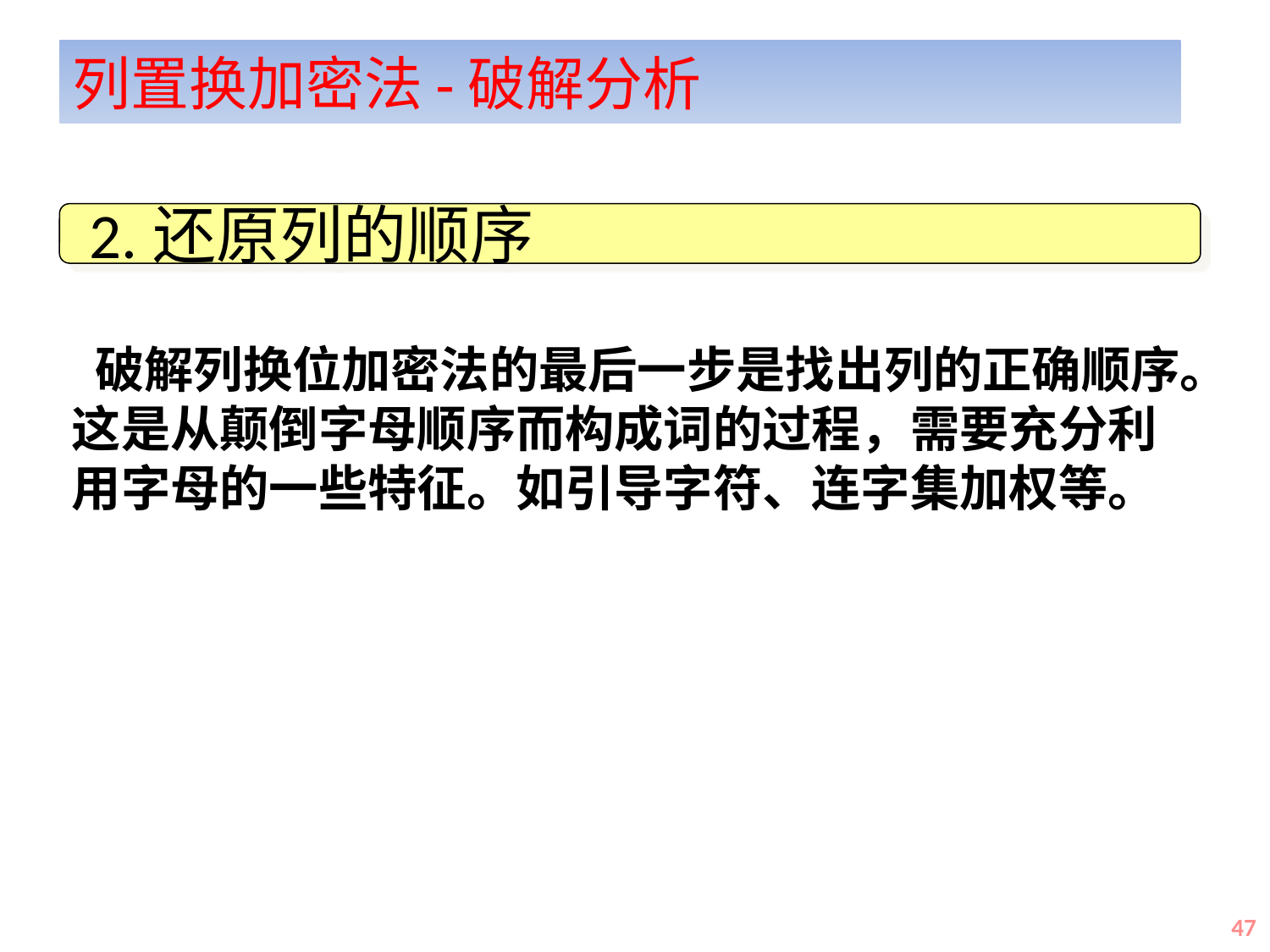

列置换加密法-破解分析
 2.还原列的顺序
 破解列换位加密法的最后一步是找出列的正确顺序。这是从颠倒字母顺序而构成词的过程，需要充分利用字母的一些特征。如引导字符、连字集加权等。
47